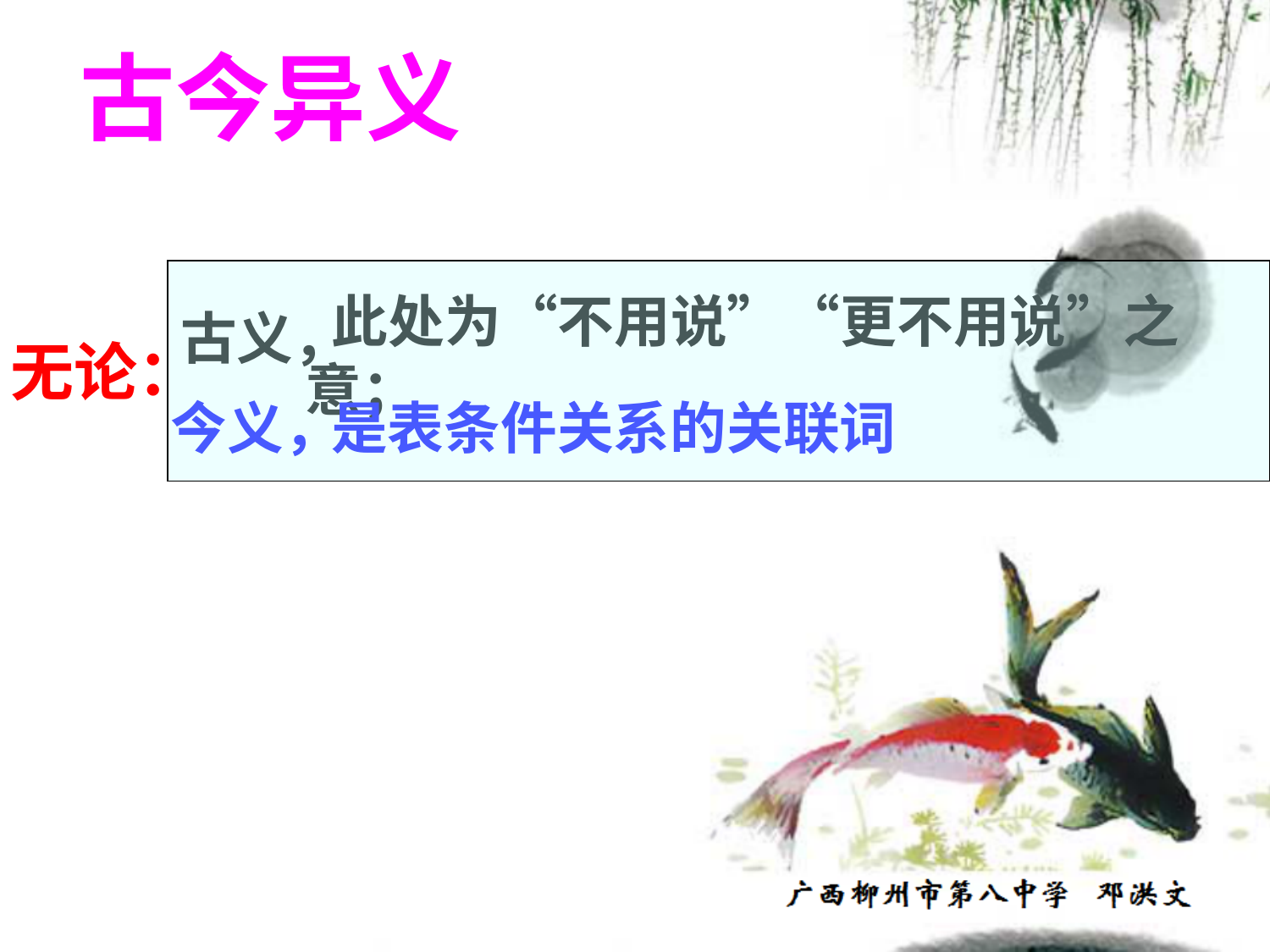

古今异义

 此处为“不用说”“更不用说”之意；
古义，
无论：
今义，
是表条件关系的关联词